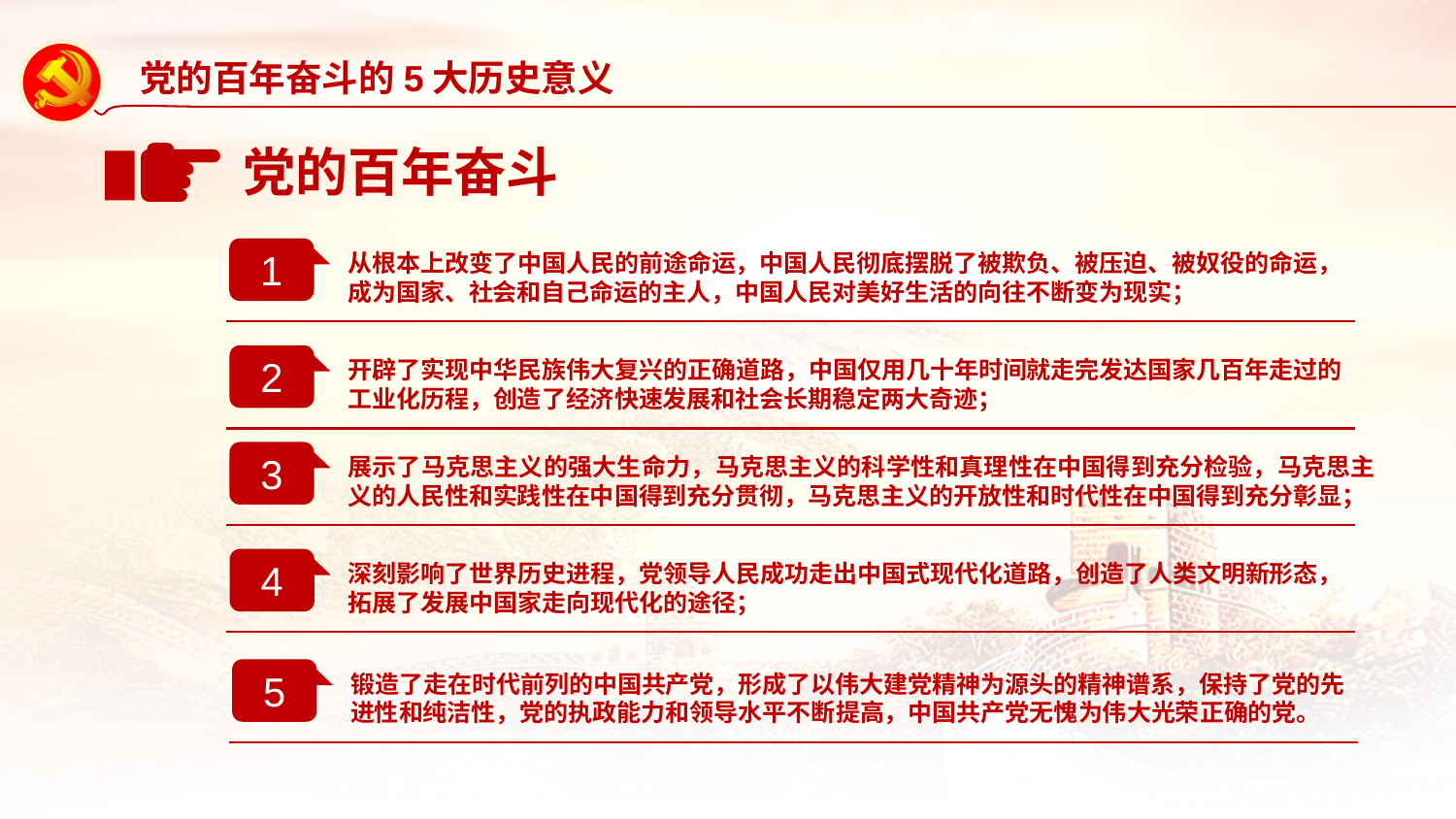

党的百年奋斗的5大历史意义
党的百年奋斗

1
从根本上改变了中国人民的前途命运，中国人民彻底摆脱了被欺负、被压迫、被奴役的命运，成为国家、社会和自己命运的主人，中国人民对美好生活的向往不断变为现实；
2
开辟了实现中华民族伟大复兴的正确道路，中国仅用几十年时间就走完发达国家几百年走过的工业化历程，创造了经济快速发展和社会长期稳定两大奇迹；
3
展示了马克思主义的强大生命力，马克思主义的科学性和真理性在中国得到充分检验，马克思主义的人民性和实践性在中国得到充分贯彻，马克思主义的开放性和时代性在中国得到充分彰显；
4
深刻影响了世界历史进程，党领导人民成功走出中国式现代化道路，创造了人类文明新形态，拓展了发展中国家走向现代化的途径；
5
锻造了走在时代前列的中国共产党，形成了以伟大建党精神为源头的精神谱系，保持了党的先进性和纯洁性，党的执政能力和领导水平不断提高，中国共产党无愧为伟大光荣正确的党。